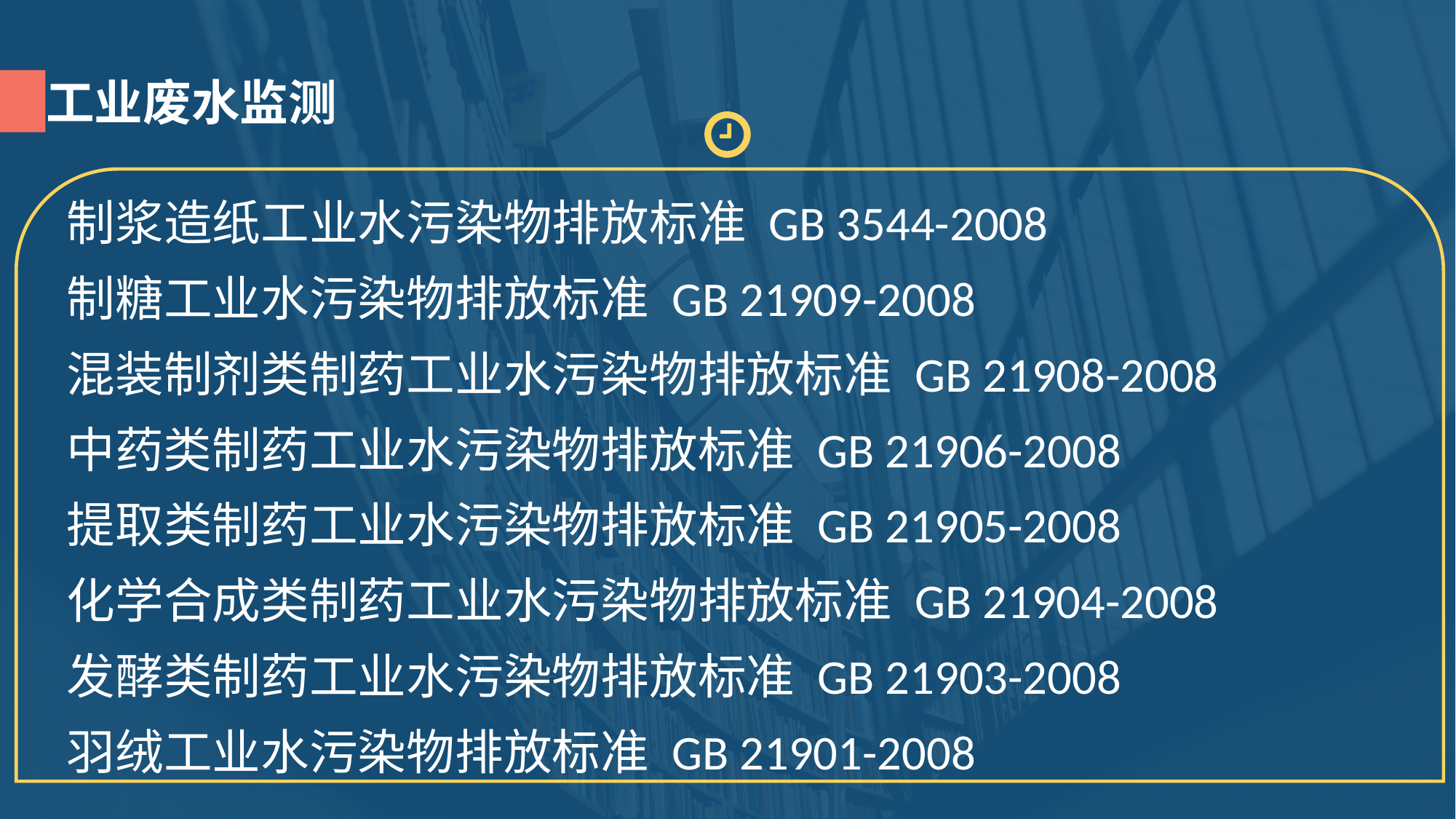

工业废水监测

制浆造纸工业水污染物排放标准 GB 3544-2008
制糖工业水污染物排放标准 GB 21909-2008
混装制剂类制药工业水污染物排放标准 GB 21908-2008
中药类制药工业水污染物排放标准 GB 21906-2008
提取类制药工业水污染物排放标准 GB 21905-2008
化学合成类制药工业水污染物排放标准 GB 21904-2008
发酵类制药工业水污染物排放标准 GB 21903-2008
羽绒工业水污染物排放标准 GB 21901-2008